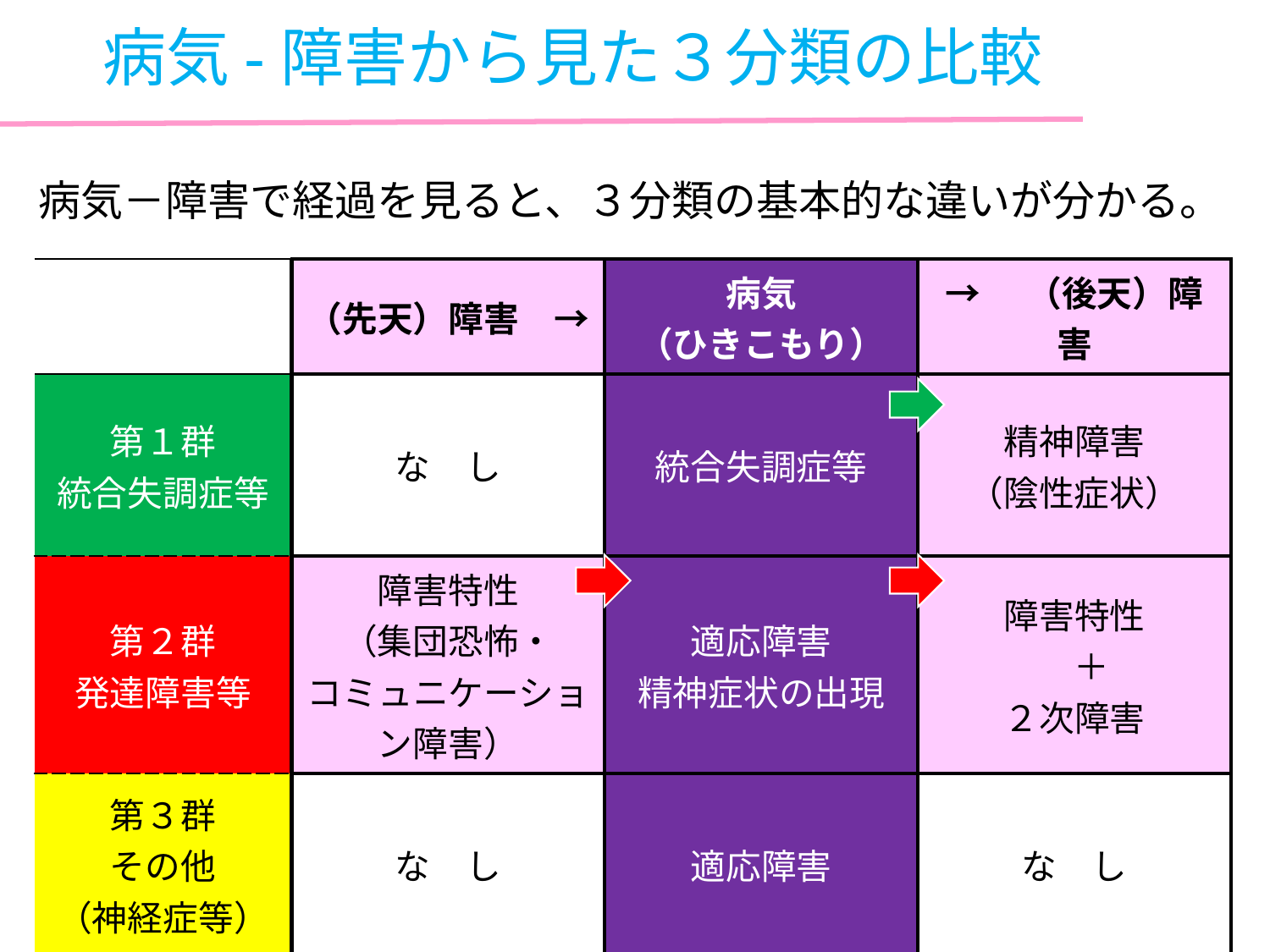

病気-障害から見た３分類の比較
病気－障害で経過を見ると、３分類の基本的な違いが分かる。
|  | （先天）障害　→ | 病気 （ひきこもり） | →　（後天）障害 |
| --- | --- | --- | --- |
| 第１群 統合失調症等 | な　し | 統合失調症等 | 精神障害 （陰性症状） |
| 第２群 発達障害等 | 障害特性 （集団恐怖・ コミュニケーション障害） | 適応障害 精神症状の出現 | 障害特性 　＋ ２次障害 |
| 第３群 その他 （神経症等） | な　し | 適応障害 | な　し |